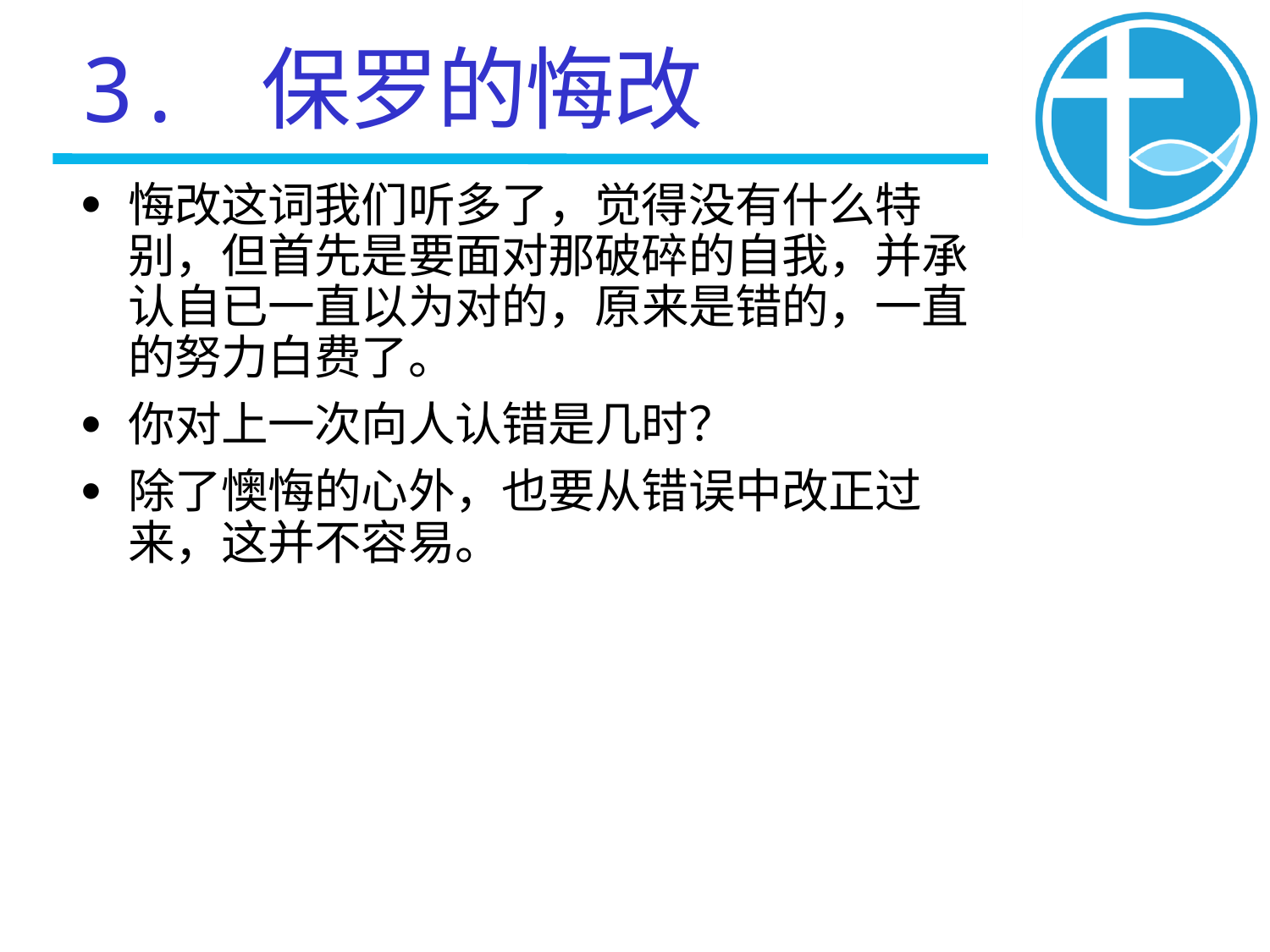

# 3. 保罗的悔改
悔改这词我们听多了，觉得没有什么特别，但首先是要面对那破碎的自我，并承认自已一直以为对的，原来是错的，一直的努力白费了。
你对上一次向人认错是几时？
除了懊悔的心外，也要从错误中改正过来，这并不容易。